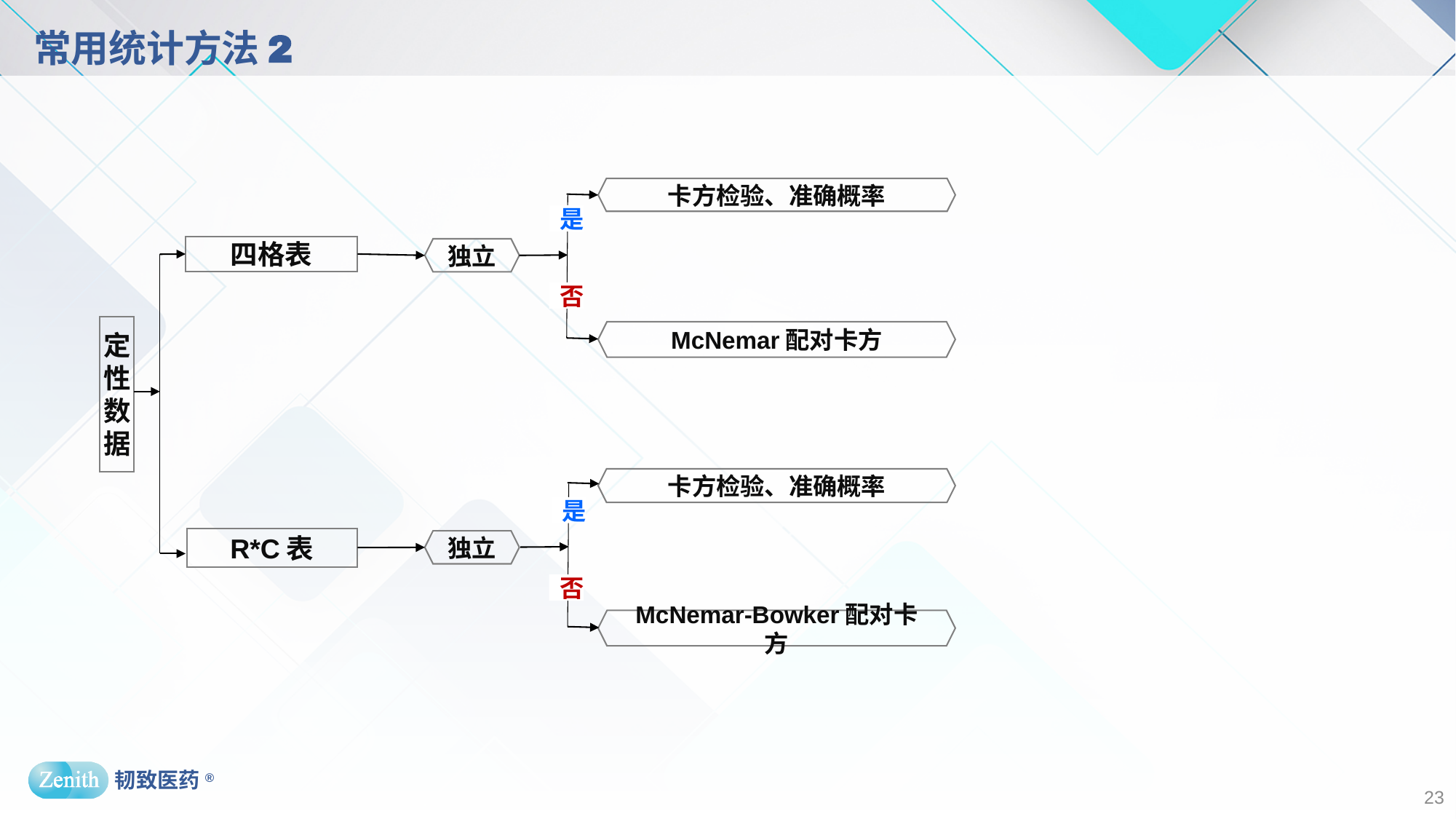

# 常用统计方法2
卡方检验、准确概率
是
四格表
独立
否
定性数据
McNemar配对卡方
卡方检验、准确概率
是
R*C表
独立
否
McNemar-Bowker配对卡方
23